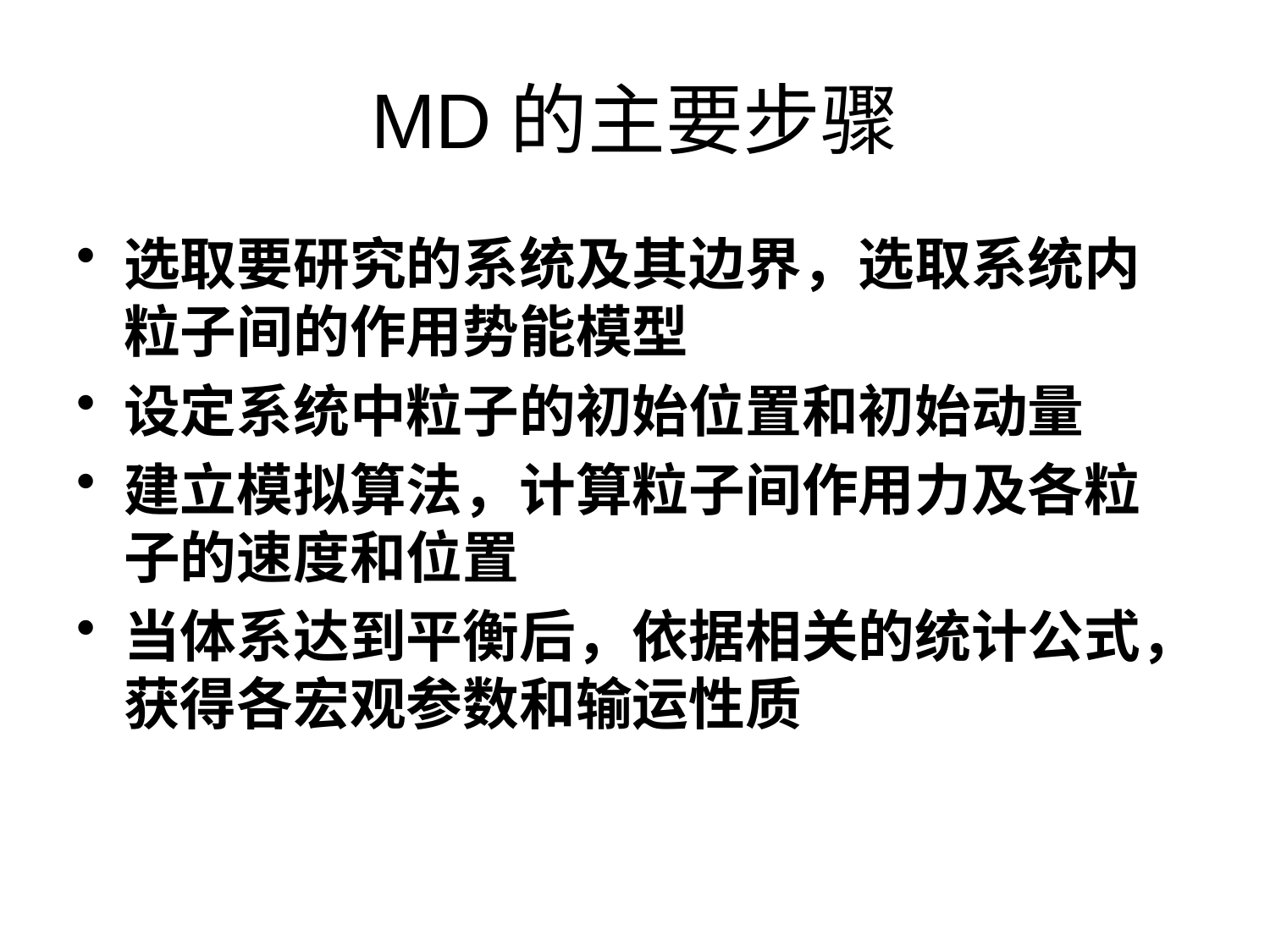

# MD的主要步骤
选取要研究的系统及其边界，选取系统内粒子间的作用势能模型
设定系统中粒子的初始位置和初始动量
建立模拟算法，计算粒子间作用力及各粒子的速度和位置
当体系达到平衡后，依据相关的统计公式，获得各宏观参数和输运性质